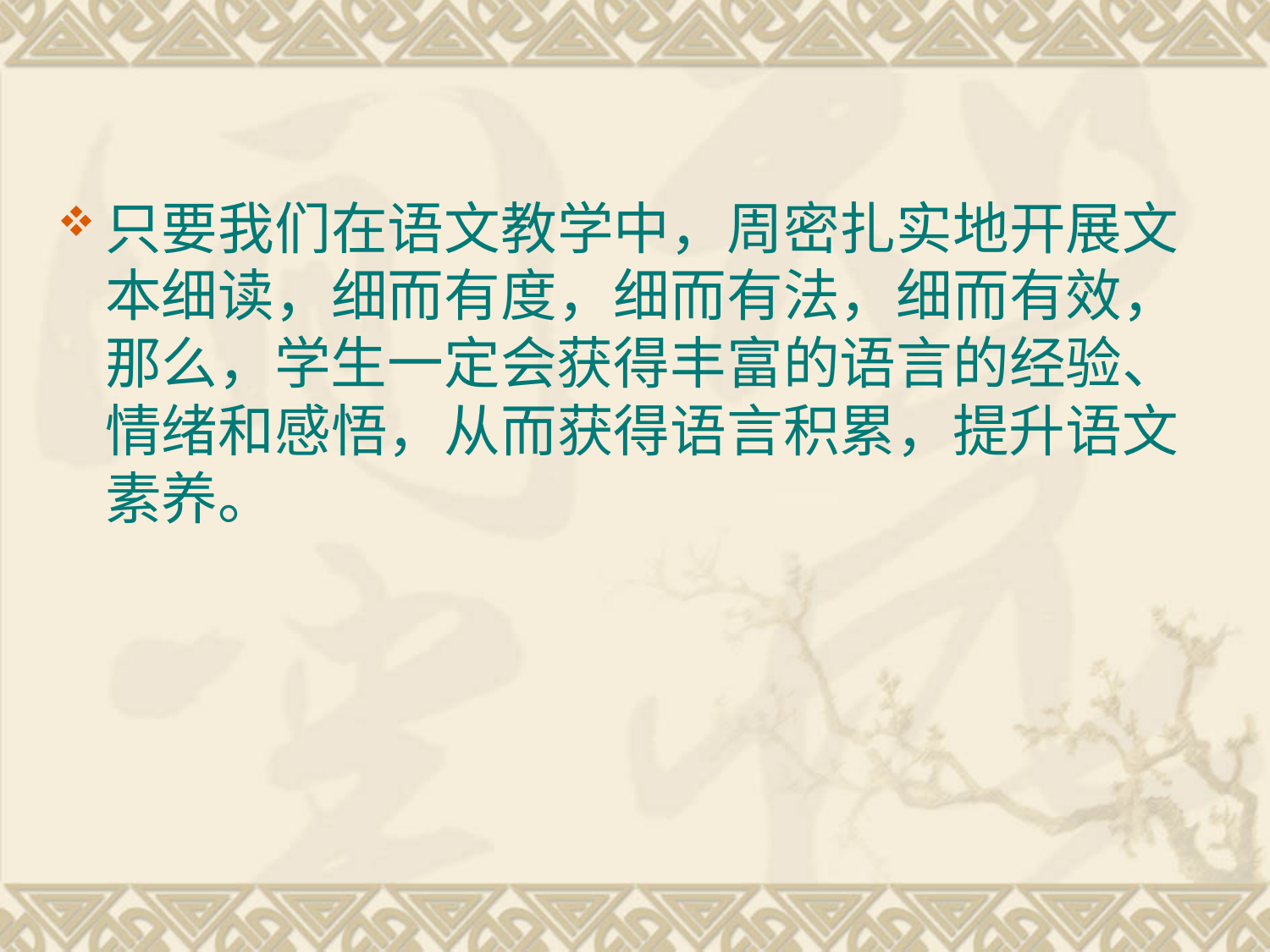

只要我们在语文教学中，周密扎实地开展文本细读，细而有度，细而有法，细而有效，那么，学生一定会获得丰富的语言的经验、情绪和感悟，从而获得语言积累，提升语文素养。